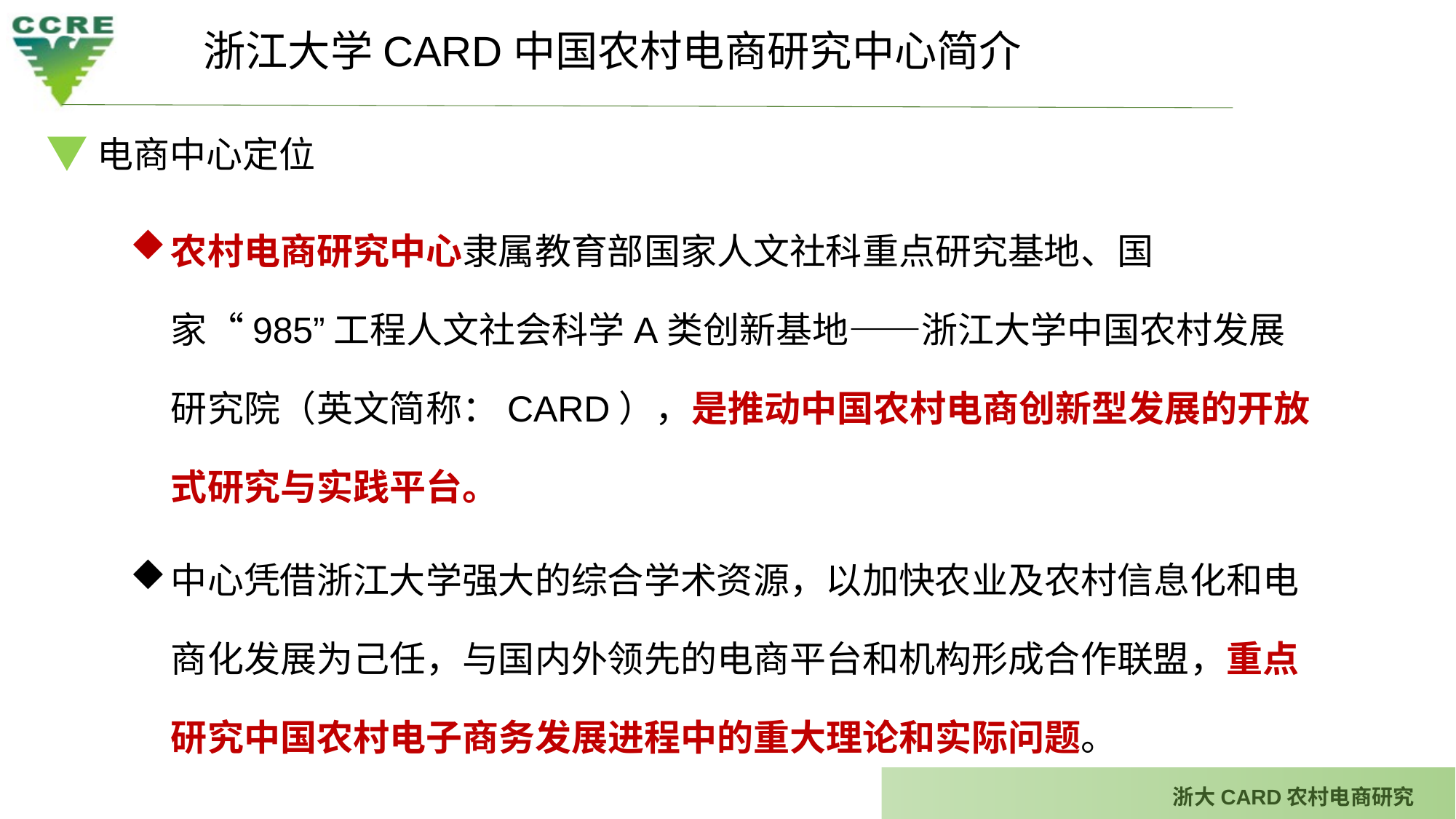

浙江大学CARD中国农村电商研究中心简介
电商中心定位

农村电商研究中心隶属教育部国家人文社科重点研究基地、国家“985”工程人文社会科学A类创新基地——浙江大学中国农村发展研究院（英文简称：CARD），是推动中国农村电商创新型发展的开放式研究与实践平台。
中心凭借浙江大学强大的综合学术资源，以加快农业及农村信息化和电商化发展为己任，与国内外领先的电商平台和机构形成合作联盟，重点研究中国农村电子商务发展进程中的重大理论和实际问题。